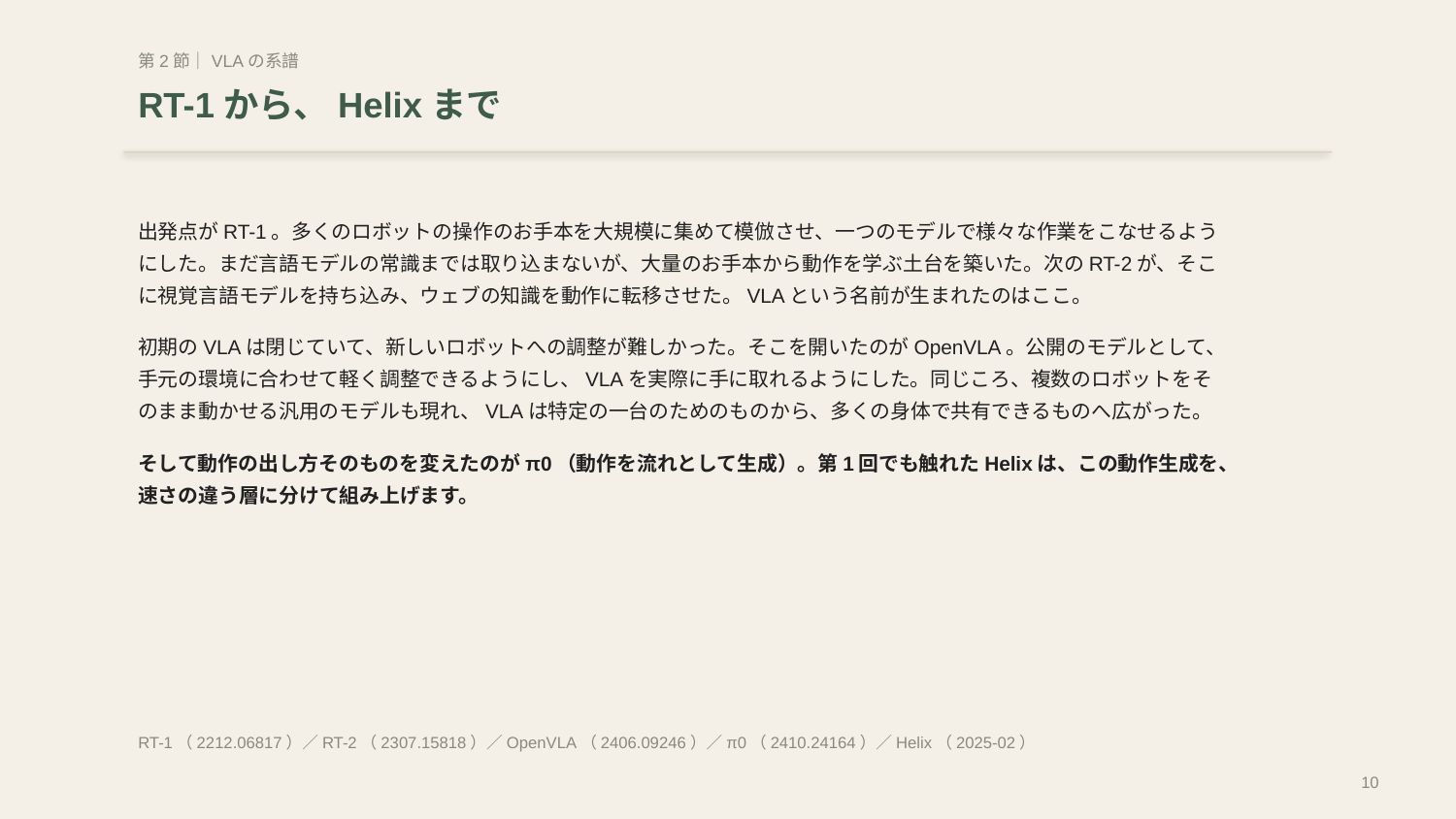

第2節｜VLAの系譜
RT-1から、Helixまで

出発点がRT-1。多くのロボットの操作のお手本を大規模に集めて模倣させ、一つのモデルで様々な作業をこなせるようにした。まだ言語モデルの常識までは取り込まないが、大量のお手本から動作を学ぶ土台を築いた。次のRT-2が、そこに視覚言語モデルを持ち込み、ウェブの知識を動作に転移させた。VLAという名前が生まれたのはここ。
初期のVLAは閉じていて、新しいロボットへの調整が難しかった。そこを開いたのがOpenVLA。公開のモデルとして、手元の環境に合わせて軽く調整できるようにし、VLAを実際に手に取れるようにした。同じころ、複数のロボットをそのまま動かせる汎用のモデルも現れ、VLAは特定の一台のためのものから、多くの身体で共有できるものへ広がった。
そして動作の出し方そのものを変えたのがπ0（動作を流れとして生成）。第1回でも触れたHelixは、この動作生成を、速さの違う層に分けて組み上げます。
RT-1（2212.06817）／RT-2（2307.15818）／OpenVLA（2406.09246）／π0（2410.24164）／Helix（2025-02）
10